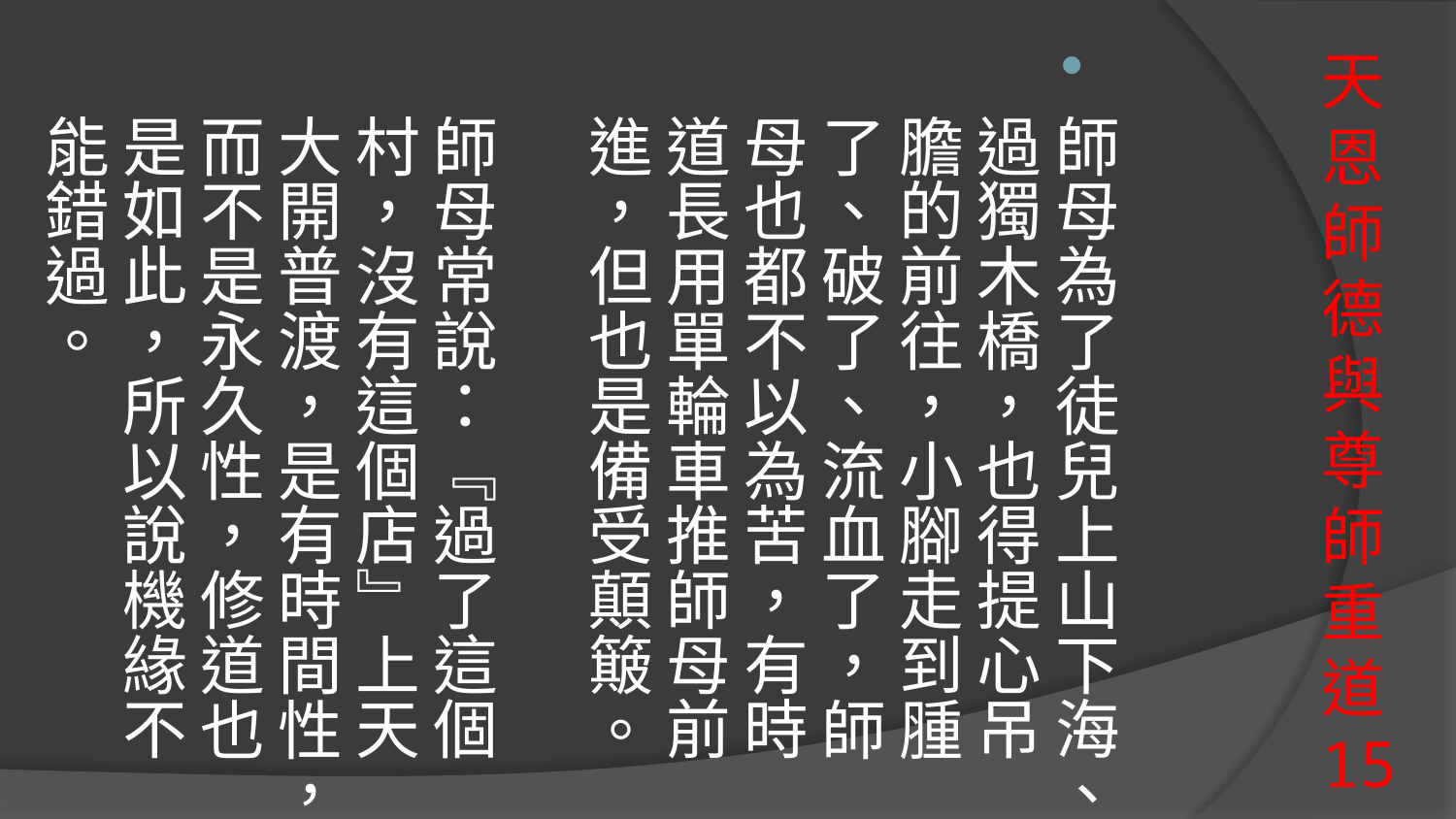

# 天恩師德與尊師重道 15
師母為了徒兒上山下海、過獨木橋，也得提心吊膽的前往，小腳走到腫了、破了、流血了，師母也都不以為苦，有時道長用單輪車推師母前進，但也是備受顛簸。
師母常說：『過了這個村，沒有這個店』上天大開普渡，是有時間性，而不是永久性，修道也是如此，所以說機緣不能錯過。